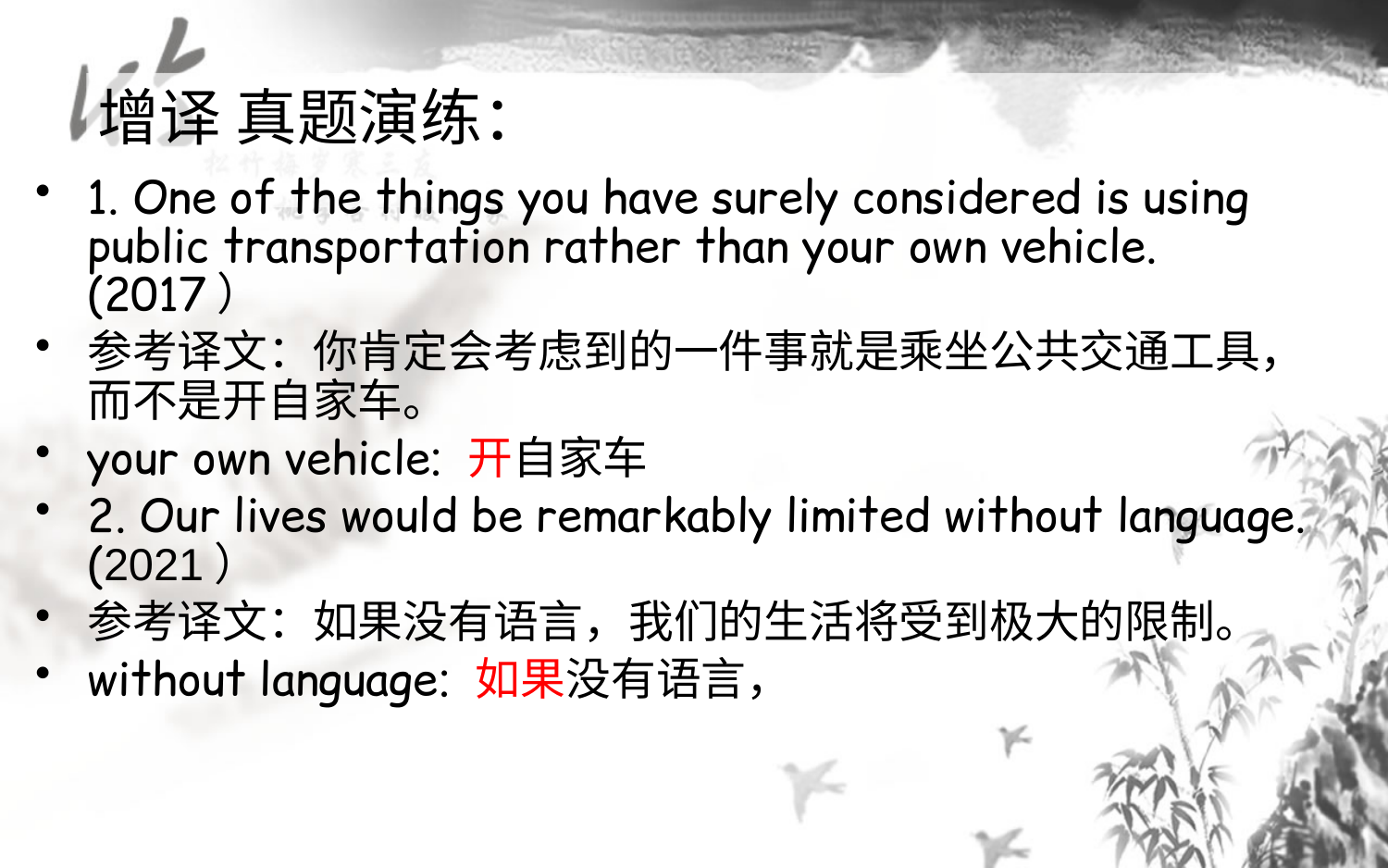

增译 真题演练：
1. One of the things you have surely considered is using public transportation rather than your own vehicle. (2017）
参考译文：你肯定会考虑到的一件事就是乘坐公共交通工具，而不是开自家车。
your own vehicle: 开自家车
2. Our lives would be remarkably limited without language. (2021）
参考译文：如果没有语言，我们的生活将受到极大的限制。
without language: 如果没有语言，